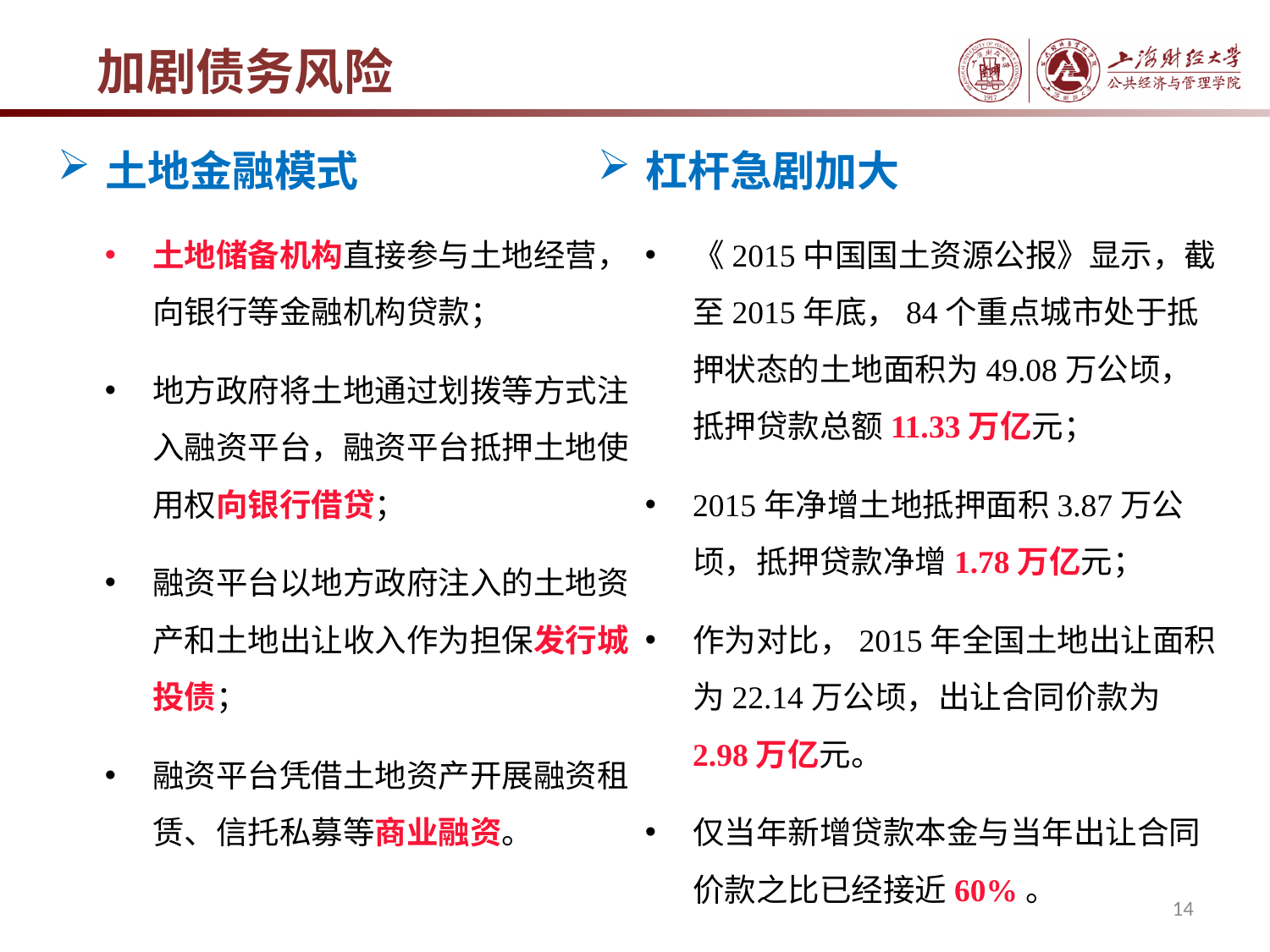

加剧债务风险

土地金融模式
土地储备机构直接参与土地经营，向银行等金融机构贷款；
地方政府将土地通过划拨等方式注入融资平台，融资平台抵押土地使用权向银行借贷；
融资平台以地方政府注入的土地资产和土地出让收入作为担保发行城投债；
融资平台凭借土地资产开展融资租赁、信托私募等商业融资。
杠杆急剧加大
《2015中国国土资源公报》显示，截至2015年底，84个重点城市处于抵押状态的土地面积为49.08万公顷，抵押贷款总额11.33万亿元；
2015年净增土地抵押面积3.87万公顷，抵押贷款净增1.78万亿元；
作为对比，2015年全国土地出让面积为22.14万公顷，出让合同价款为2.98万亿元。
仅当年新增贷款本金与当年出让合同价款之比已经接近60%。

14